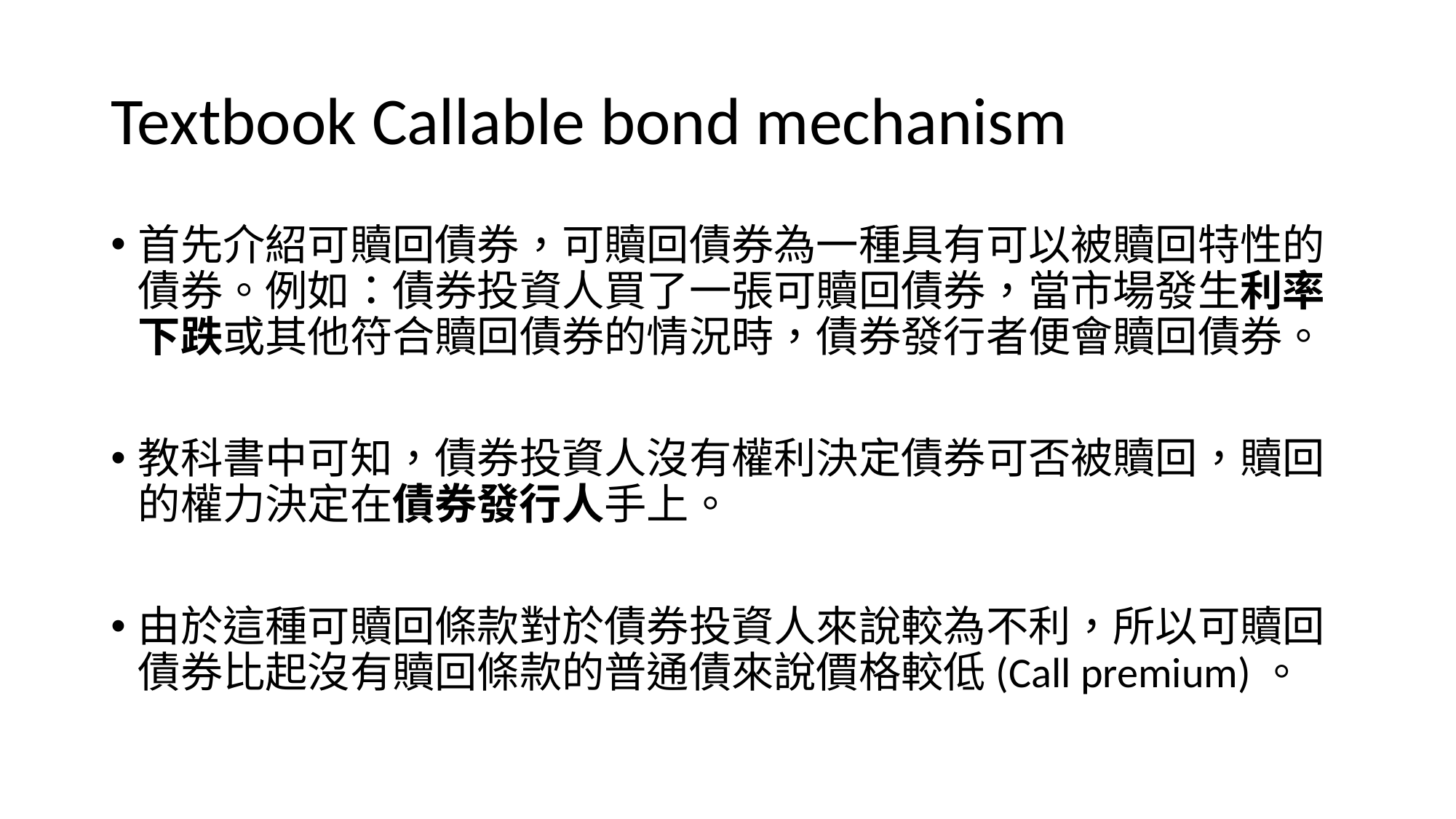

# Textbook Callable bond mechanism
首先介紹可贖回債券，可贖回債券為一種具有可以被贖回特性的債券。例如：債券投資人買了一張可贖回債券，當市場發生利率下跌或其他符合贖回債券的情況時，債券發行者便會贖回債券。

教科書中可知，債券投資人沒有權利決定債券可否被贖回，贖回的權力決定在債券發行人手上。

由於這種可贖回條款對於債券投資人來說較為不利，所以可贖回債券比起沒有贖回條款的普通債來說價格較低(Call premium)。